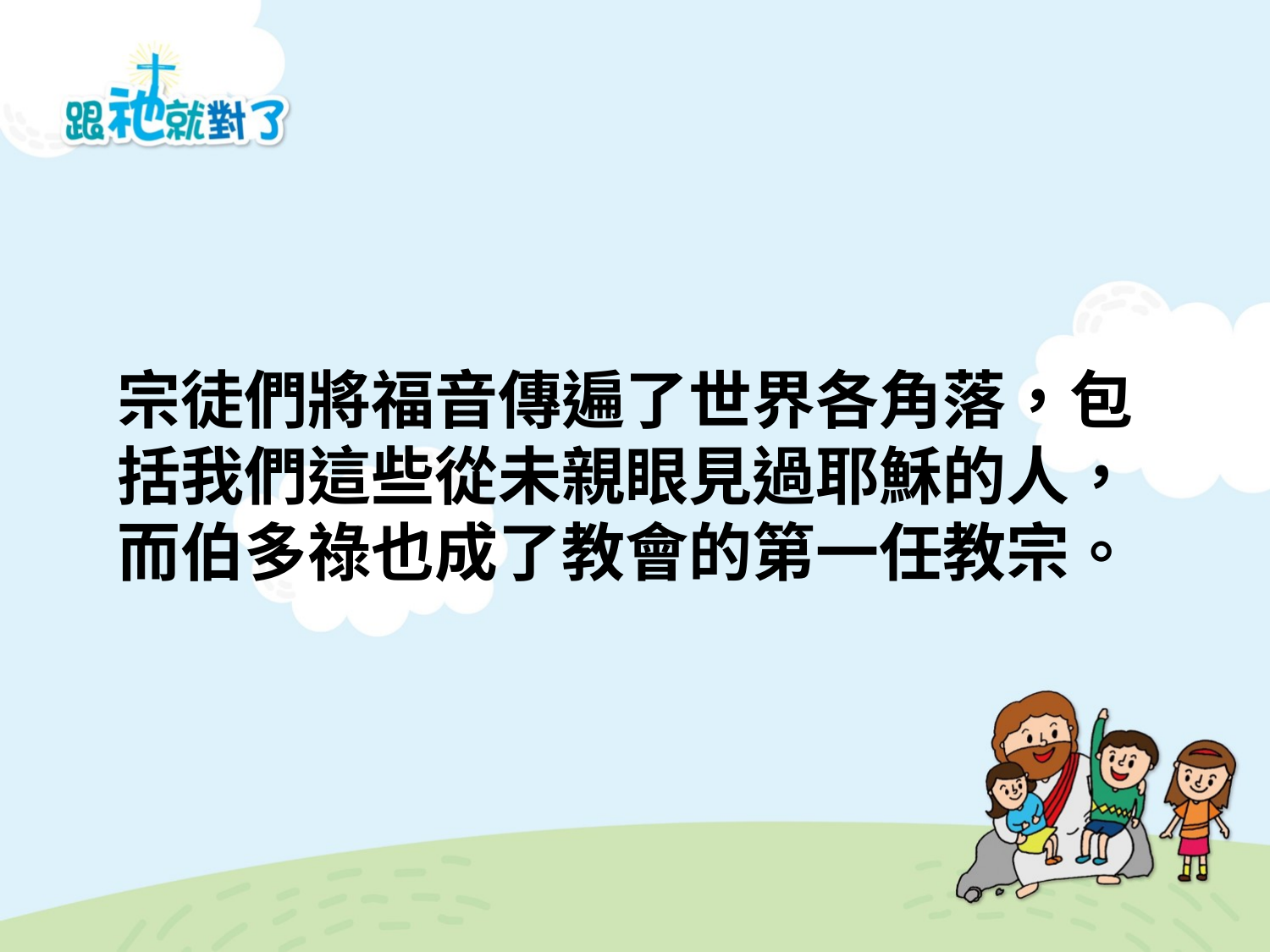

宗徒們將福音傳遍了世界各角落，包括我們這些從未親眼見過耶穌的人，而伯多祿也成了教會的第一任教宗。